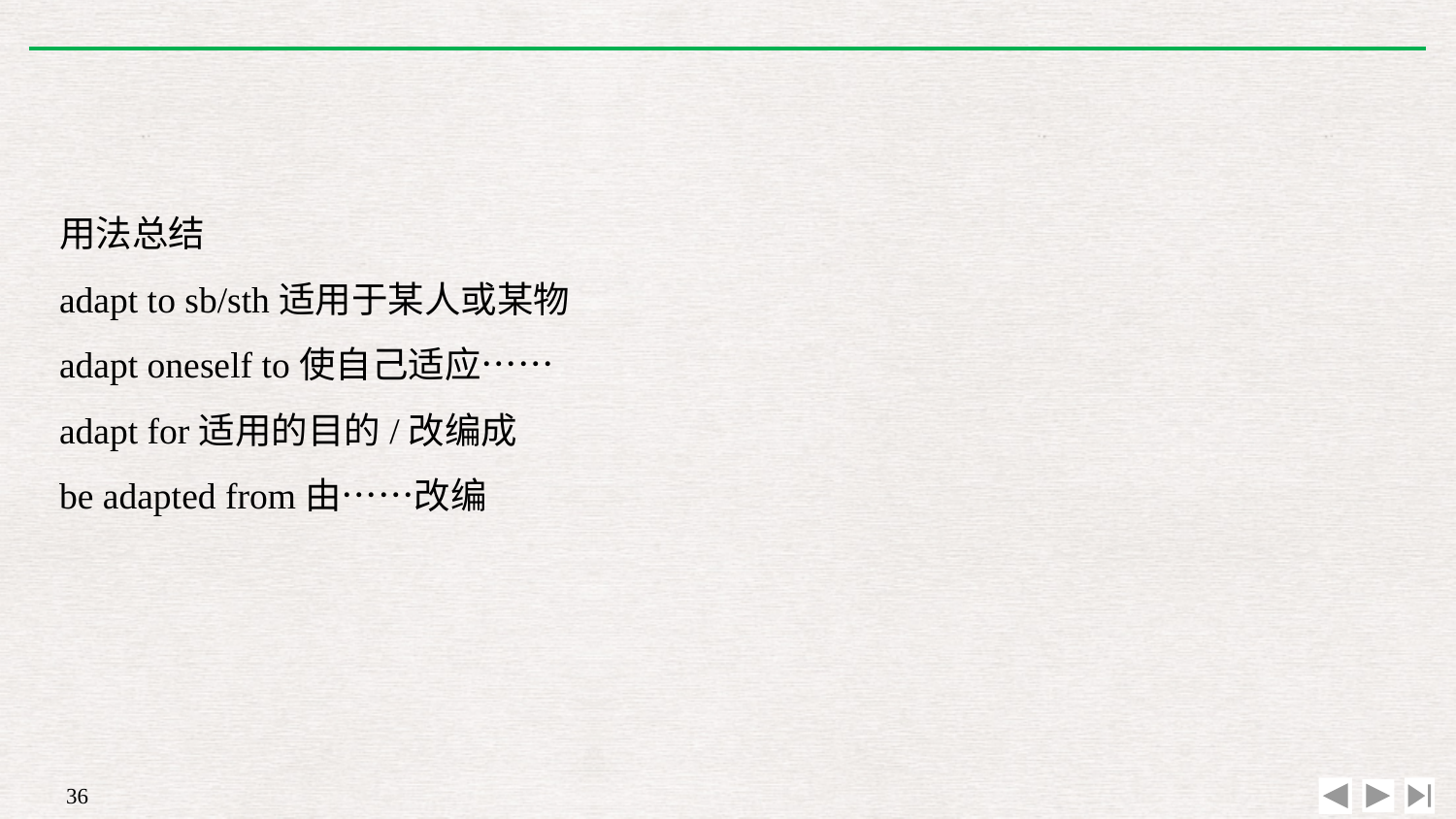

用法总结
adapt to sb/sth适用于某人或某物
adapt oneself to使自己适应……
adapt for适用的目的/改编成
be adapted from由……改编